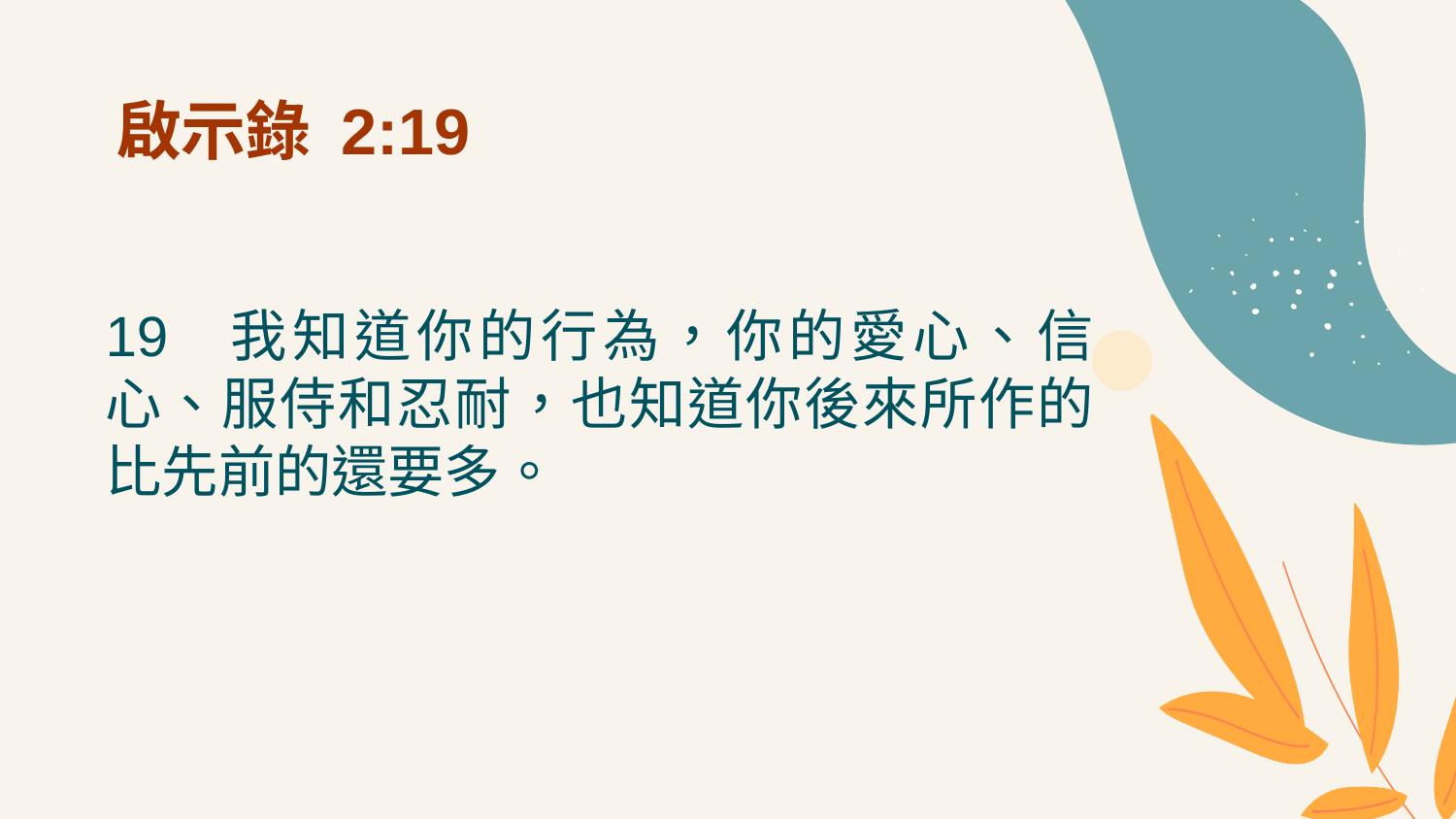

# 啟示錄 2:19
19  我知道你的行為，你的愛心、信心、服侍和忍耐，也知道你後來所作的比先前的還要多。